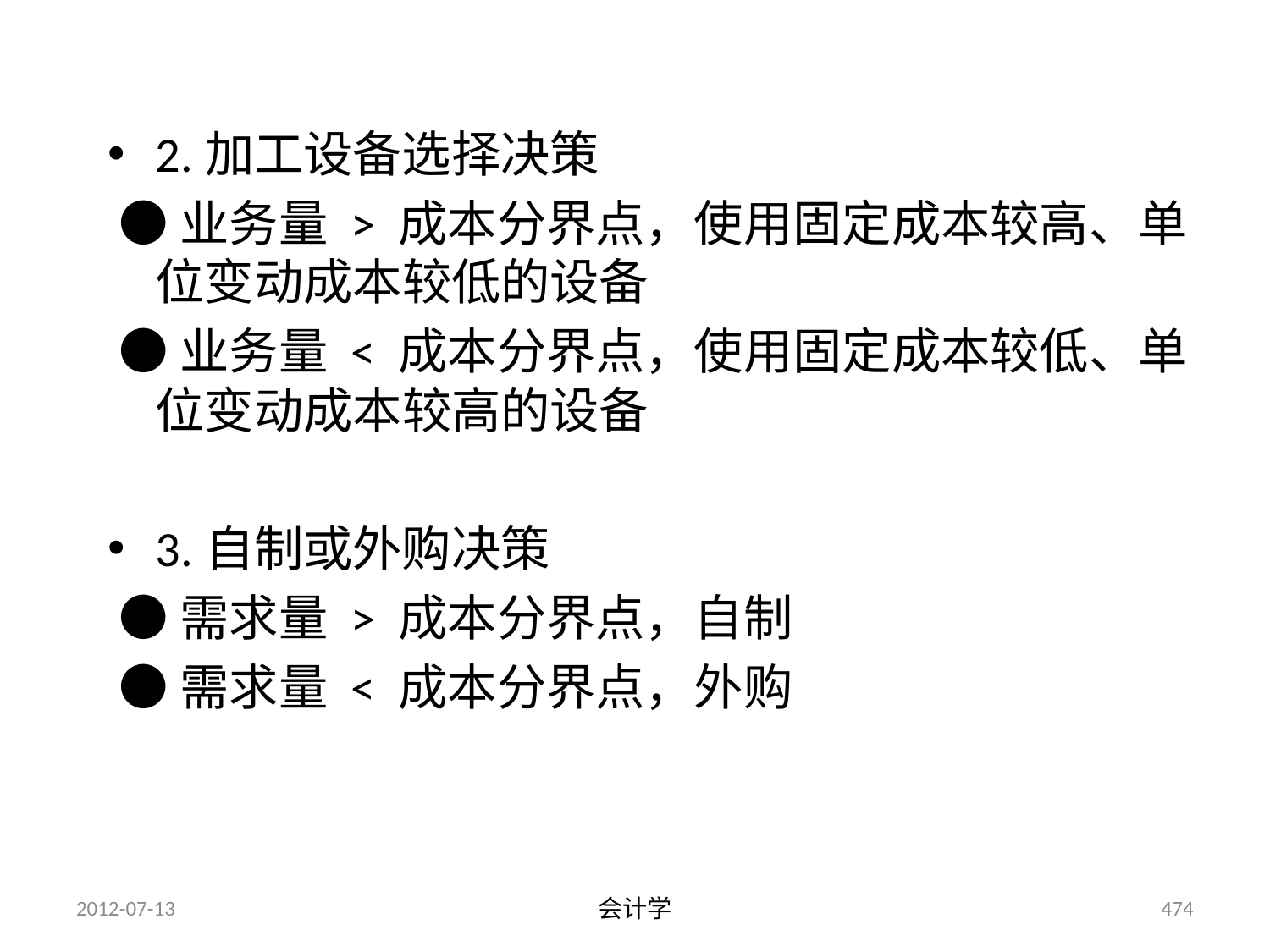

2.加工设备选择决策
 ●业务量 > 成本分界点，使用固定成本较高、单位变动成本较低的设备
 ●业务量 < 成本分界点，使用固定成本较低、单位变动成本较高的设备

3.自制或外购决策
 ●需求量 > 成本分界点，自制
 ●需求量 < 成本分界点，外购

2012-07-13
会计学
474